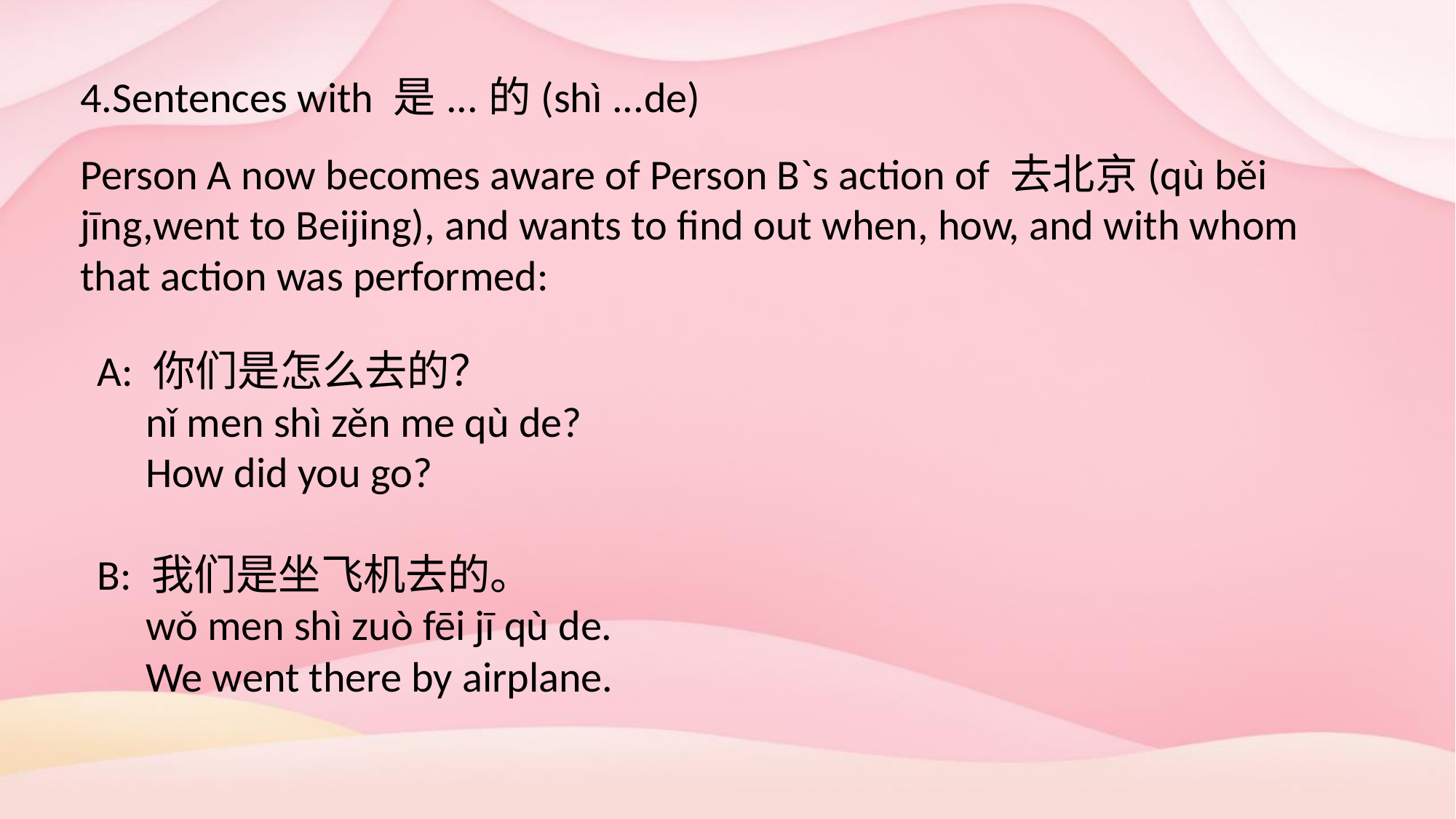

4.Sentences with 是...的(shì ...de)
Person A now becomes aware of Person B`s action of 去北京(qù běi jīng,went to Beijing), and wants to find out when, how, and with whom that action was performed:
A: 你们是怎么去的？
     nǐ men shì zěn me qù de?
     How did you go?

B: 我们是坐飞机去的。
     wǒ men shì zuò fēi jī qù de.
     We went there by airplane.